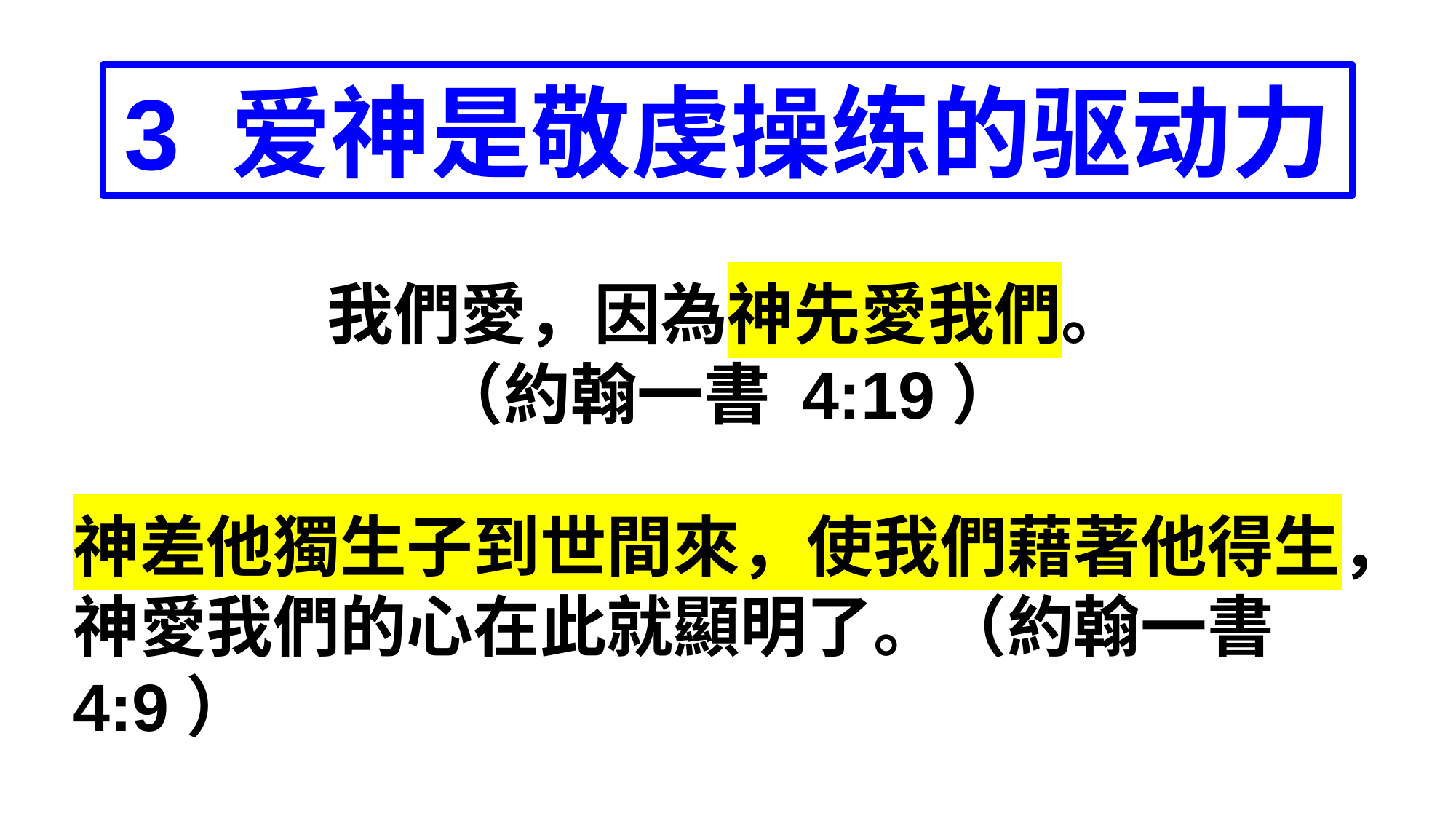

3 爱神是敬虔操练的驱动力
我們愛，因為神先愛我們。
（約翰一書 4:19）
神差他獨生子到世間來，使我們藉著他得生，神愛我們的心在此就顯明了。（約翰一書 4:9）